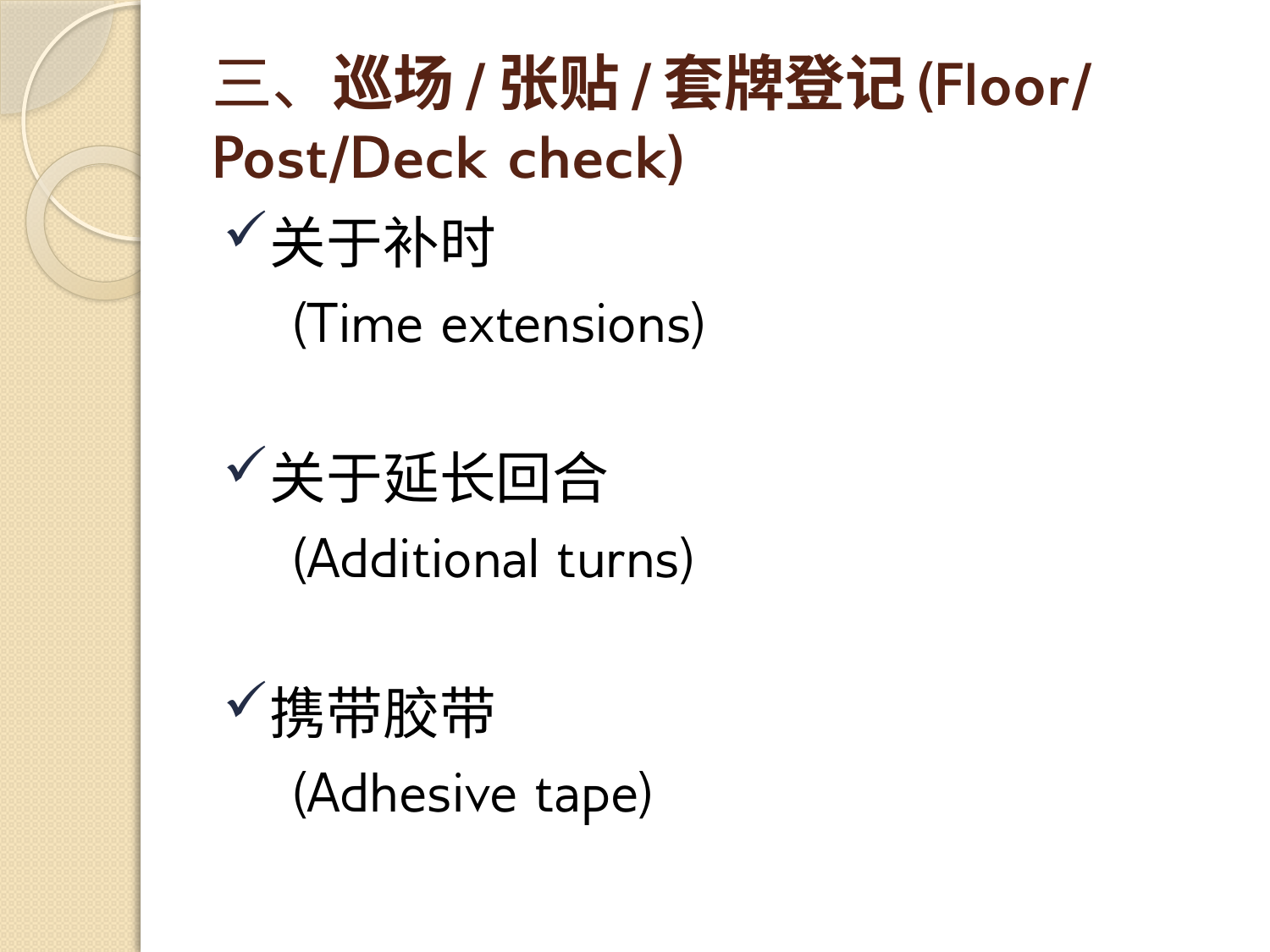

# 三、巡场/张贴/套牌登记(Floor/Post/Deck check)
关于补时
　(Time extensions)

关于延长回合
　(Additional turns)

携带胶带
　(Adhesive tape)